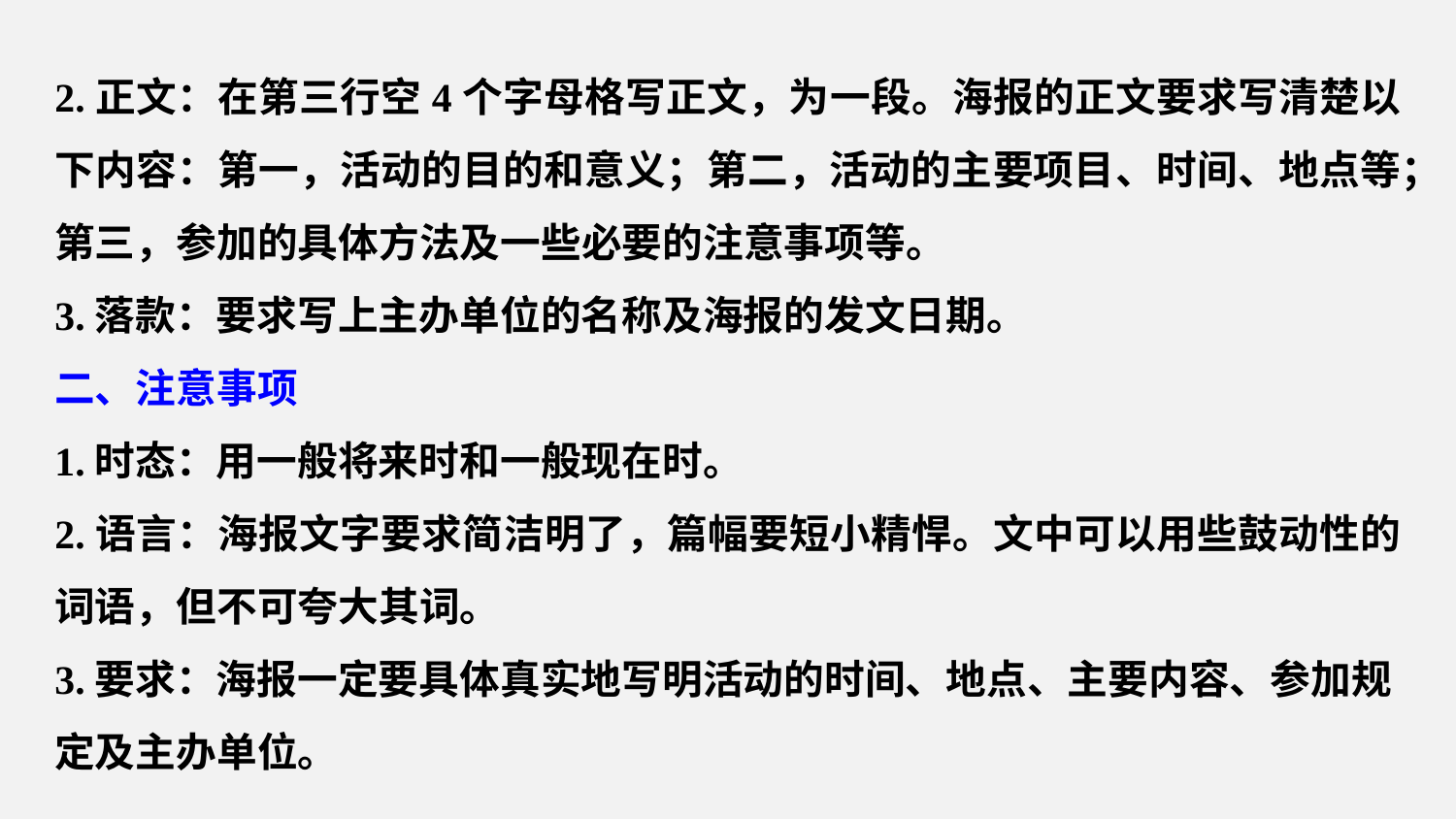

2.正文：在第三行空4个字母格写正文，为一段。海报的正文要求写清楚以下内容：第一，活动的目的和意义；第二，活动的主要项目、时间、地点等；第三，参加的具体方法及一些必要的注意事项等。
3.落款：要求写上主办单位的名称及海报的发文日期。
二、注意事项
1.时态：用一般将来时和一般现在时。
2.语言：海报文字要求简洁明了，篇幅要短小精悍。文中可以用些鼓动性的词语，但不可夸大其词。
3.要求：海报一定要具体真实地写明活动的时间、地点、主要内容、参加规定及主办单位。